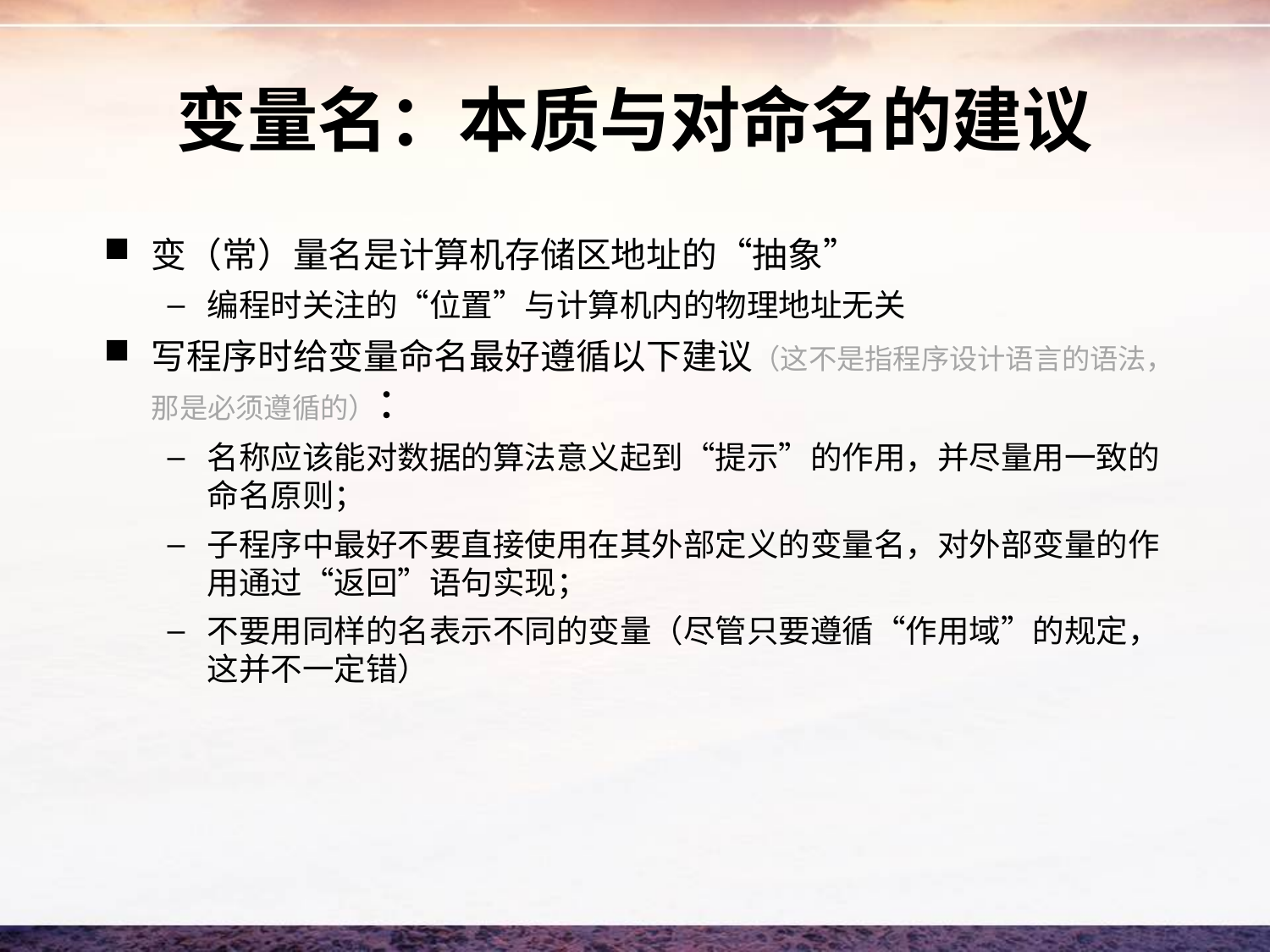

# 变量名：本质与对命名的建议
变（常）量名是计算机存储区地址的“抽象”
编程时关注的“位置”与计算机内的物理地址无关
写程序时给变量命名最好遵循以下建议（这不是指程序设计语言的语法，那是必须遵循的）：
名称应该能对数据的算法意义起到“提示”的作用，并尽量用一致的命名原则；
子程序中最好不要直接使用在其外部定义的变量名，对外部变量的作用通过“返回”语句实现；
不要用同样的名表示不同的变量（尽管只要遵循“作用域”的规定，这并不一定错）